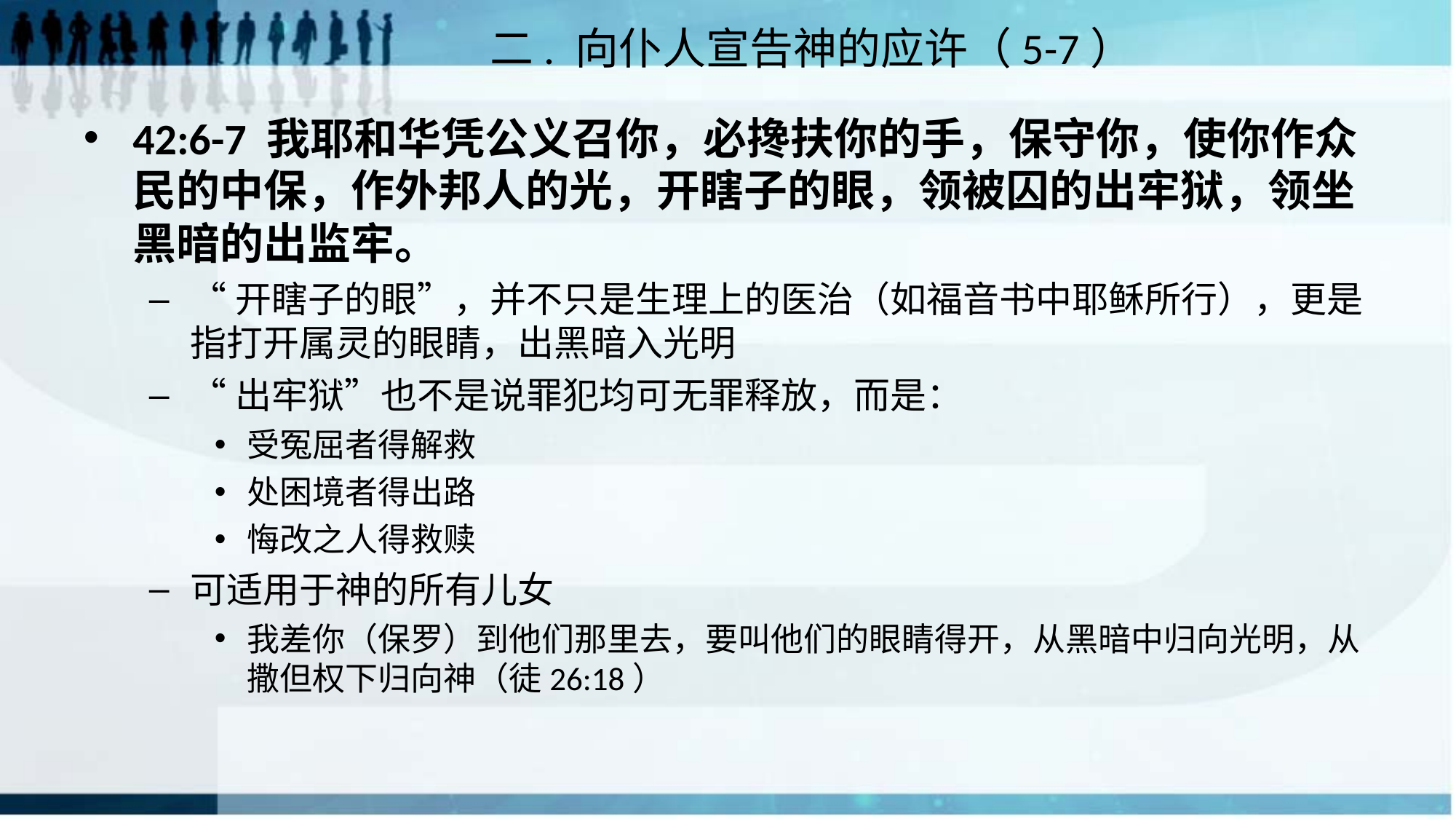

# 二. 向仆人宣告神的应许（5-7）
42:6-7 我耶和华凭公义召你，必搀扶你的手，保守你，使你作众民的中保，作外邦人的光，开瞎子的眼，领被囚的出牢狱，领坐黑暗的出监牢。
“开瞎子的眼”，并不只是生理上的医治（如福音书中耶稣所行），更是指打开属灵的眼睛，出黑暗入光明
“出牢狱”也不是说罪犯均可无罪释放，而是：
受冤屈者得解救
处困境者得出路
悔改之人得救赎
可适用于神的所有儿女
我差你（保罗）到他们那里去，要叫他们的眼睛得开，从黑暗中归向光明，从撒但权下归向神（徒26:18）